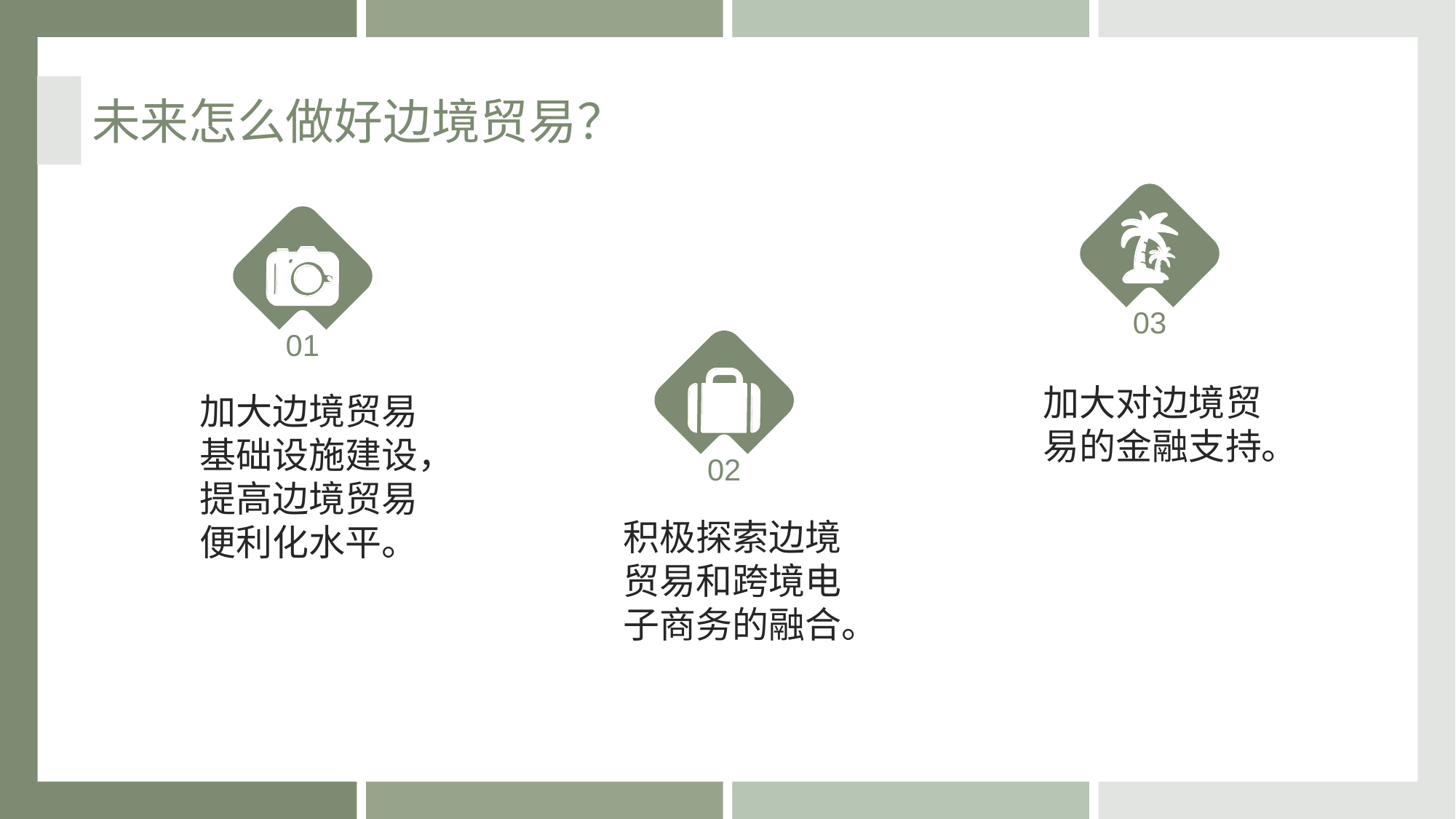

未来怎么做好边境贸易？

03
加大对边境贸易的金融支持。

01
加大边境贸易基础设施建设，提高边境贸易便利化水平。

02
积极探索边境贸易和跨境电子商务的融合。